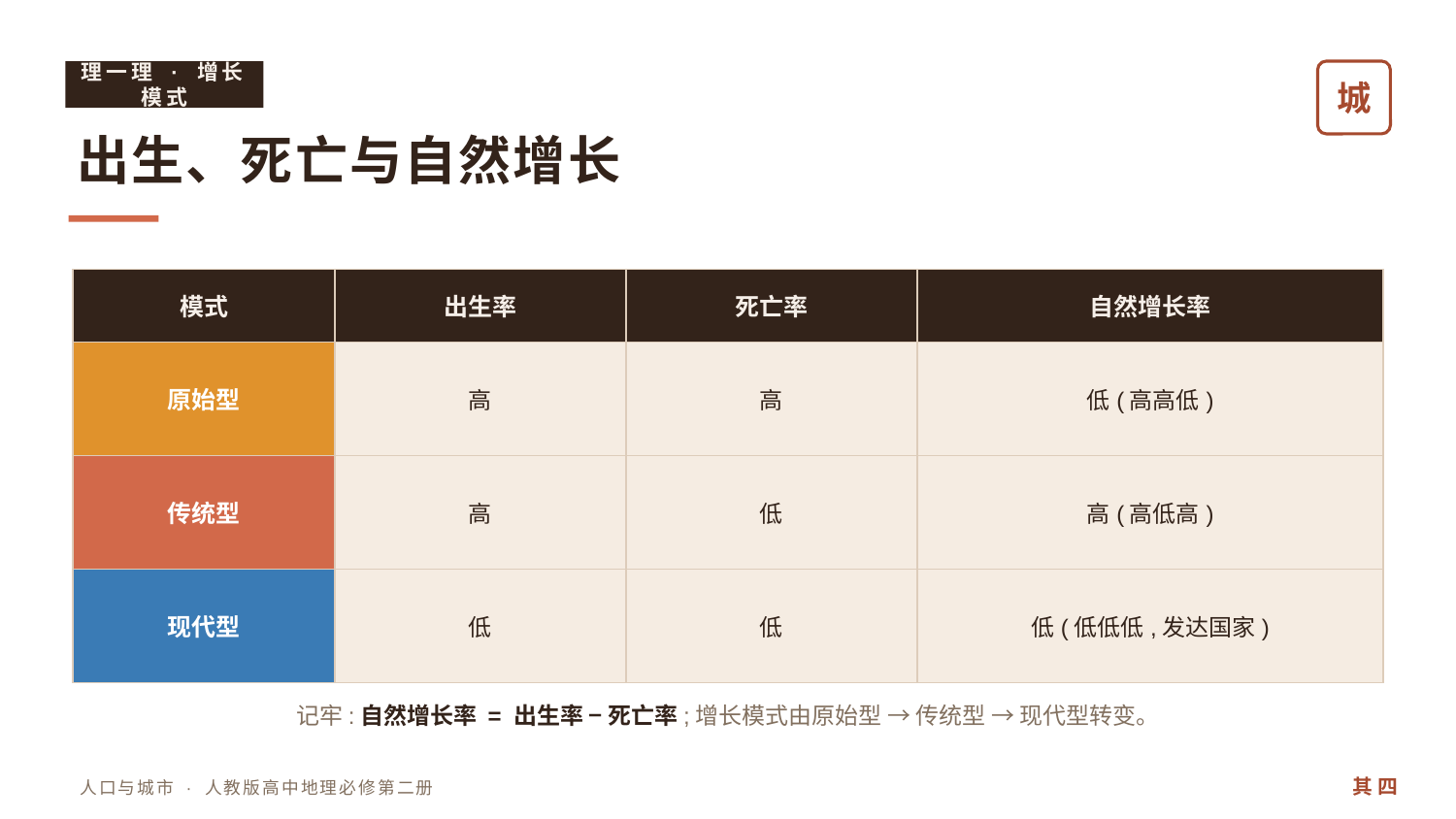

理一理 · 增长模式
城

出生、死亡与自然增长

| 模式 | 出生率 | 死亡率 | 自然增长率 |
| --- | --- | --- | --- |
| 原始型 | 高 | 高 | 低(高高低) |
| 传统型 | 高 | 低 | 高(高低高) |
| 现代型 | 低 | 低 | 低(低低低,发达国家) |
记牢:自然增长率 = 出生率 − 死亡率;增长模式由原始型 → 传统型 → 现代型转变。
其 四
人口与城市 · 人教版高中地理必修第二册